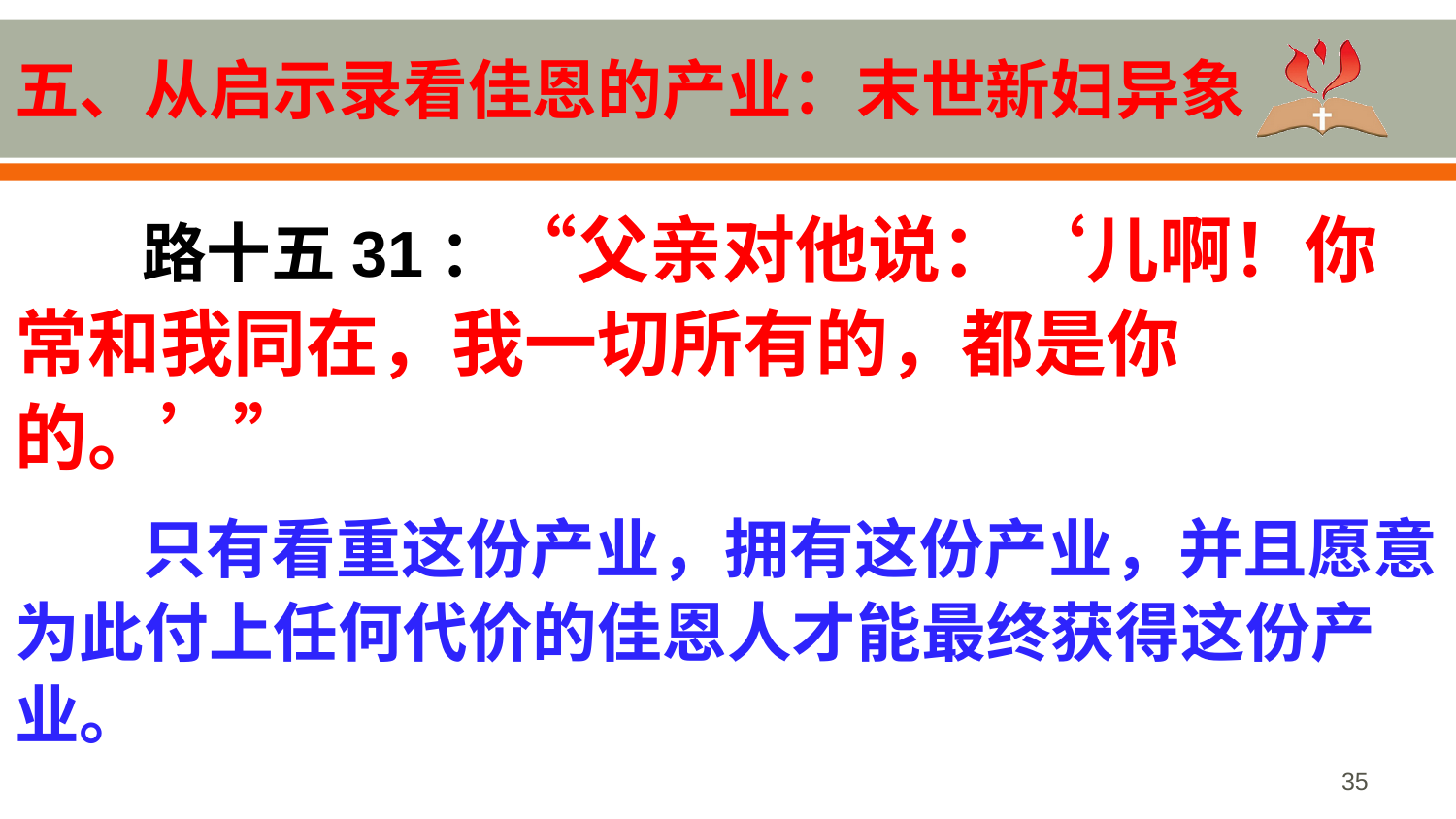

# 五、从启示录看佳恩的产业：末世新妇异象
路十五31：“父亲对他说：‘儿啊！你常和我同在，我一切所有的，都是你的。’”
只有看重这份产业，拥有这份产业，并且愿意为此付上任何代价的佳恩人才能最终获得这份产业。

35